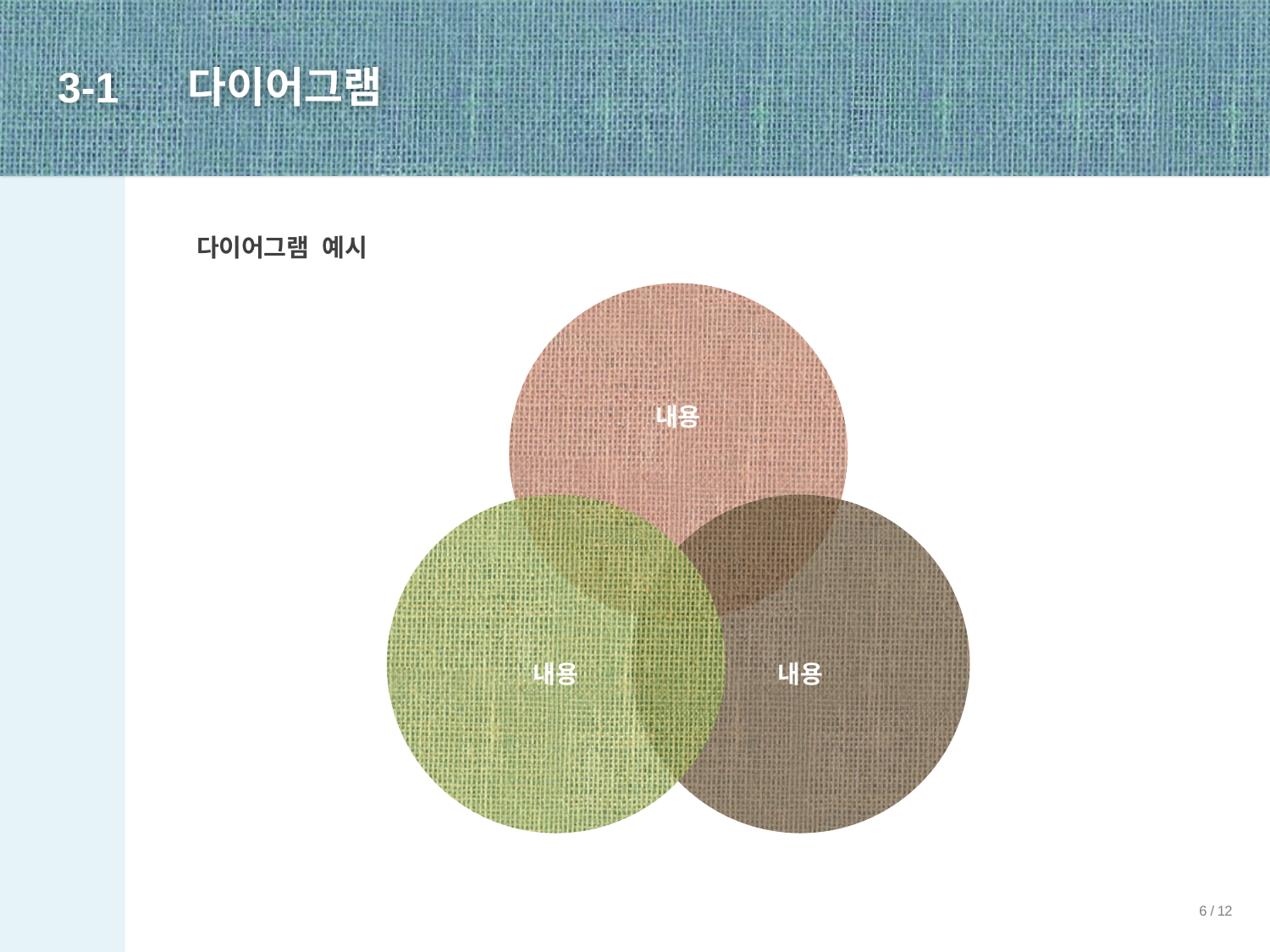

# 3-1
다이어그램
다이어그램  예시
내용
내용
내용
6 / 12